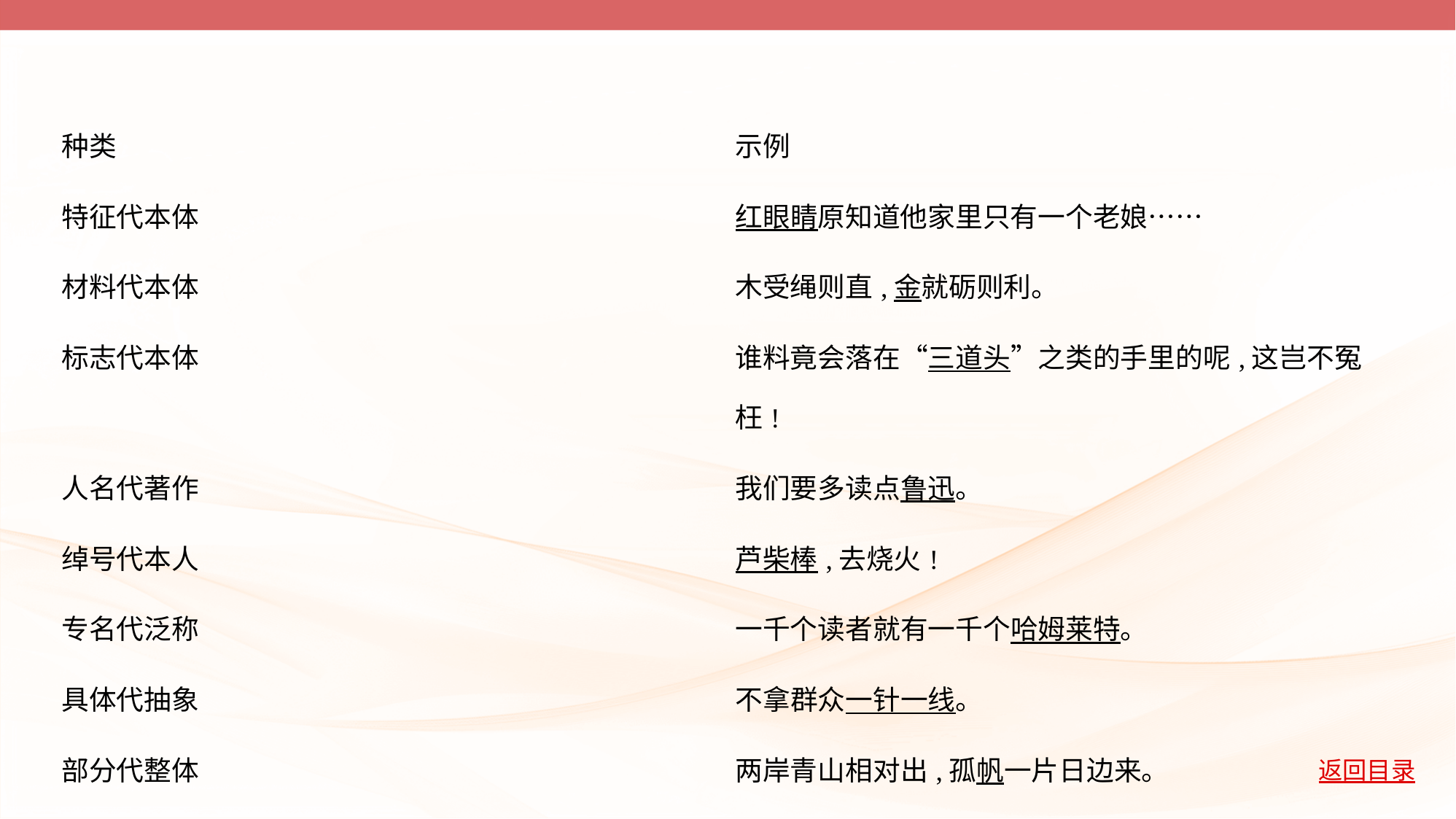

| 种类 | 示例 |
| --- | --- |
| 特征代本体 | 红眼睛原知道他家里只有一个老娘…… |
| 材料代本体 | 木受绳则直,金就砺则利。 |
| 标志代本体 | 谁料竟会落在“三道头”之类的手里的呢,这岂不冤枉! |
| 人名代著作 | 我们要多读点鲁迅。 |
| 绰号代本人 | 芦柴棒,去烧火! |
| 专名代泛称 | 一千个读者就有一千个哈姆莱特。 |
| 具体代抽象 | 不拿群众一针一线。 |
| 部分代整体 | 两岸青山相对出,孤帆一片日边来。 |